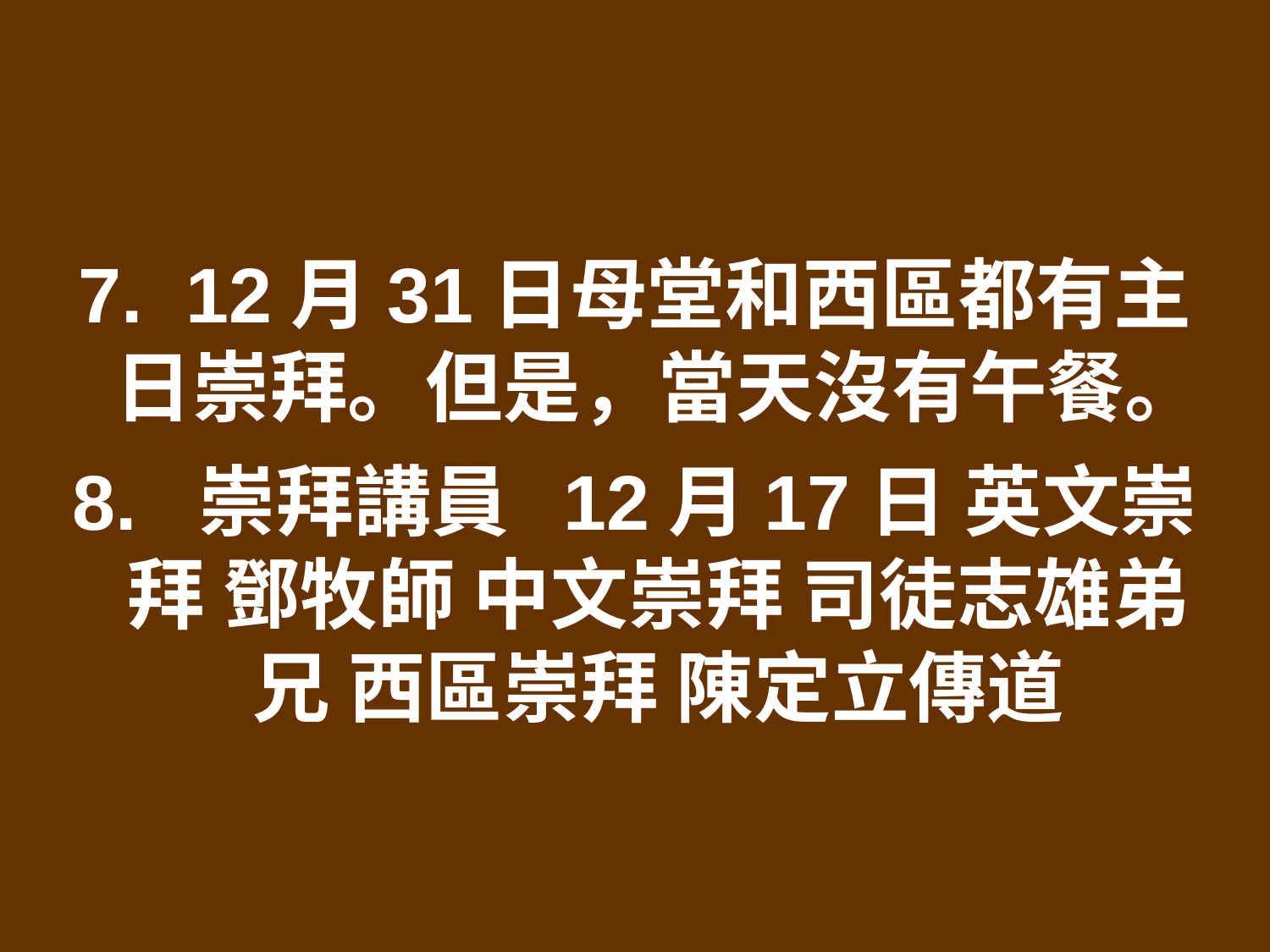

7.  12月31日母堂和西區都有主日崇拜。但是，當天沒有午餐。
8.  崇拜講員  12月17日 英文崇拜 鄧牧師 中文崇拜 司徒志雄弟兄 西區崇拜 陳定立傳道